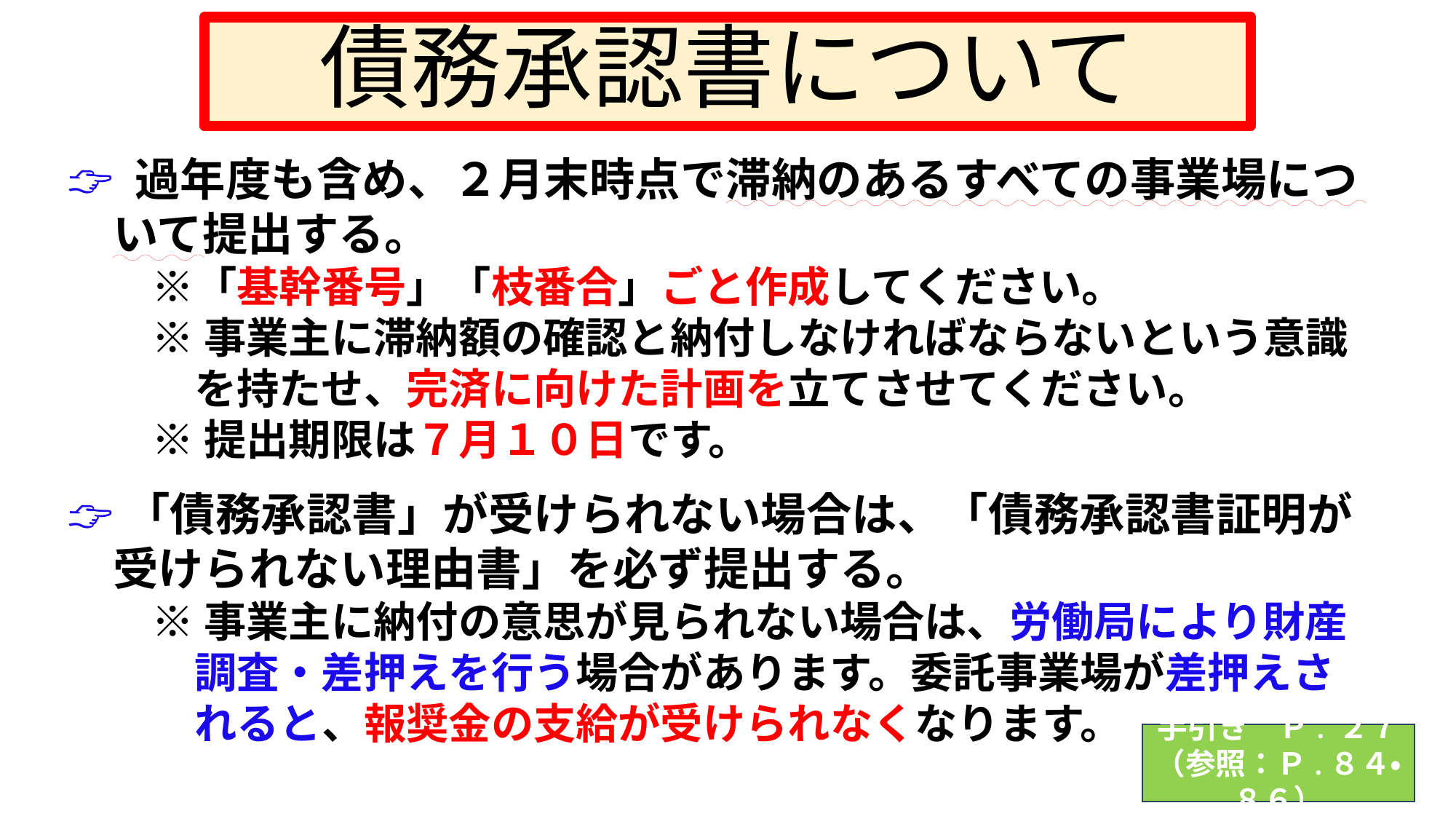

# 債務承認書について
👉 過年度も含め、２月末時点で滞納のあるすべての事業場につ
　いて提出する。
　　※「基幹番号」「枝番合」ごと作成してください。
　　※ 事業主に滞納額の確認と納付しなければならないという意識
　　　を持たせ、完済に向けた計画を立てさせてください。
　　※ 提出期限は７月１０日です。

👉「債務承認書」が受けられない場合は、「債務承認書証明が
　受けられない理由書」を必ず提出する。
　　※ 事業主に納付の意思が見られない場合は、労働局により財産
　　　調査・差押えを行う場合があります。委託事業場が差押えさ
　　　れると、報奨金の支給が受けられなくなります。
手引き　Ｐ. ２７
（参照：Ｐ.８４・８６）